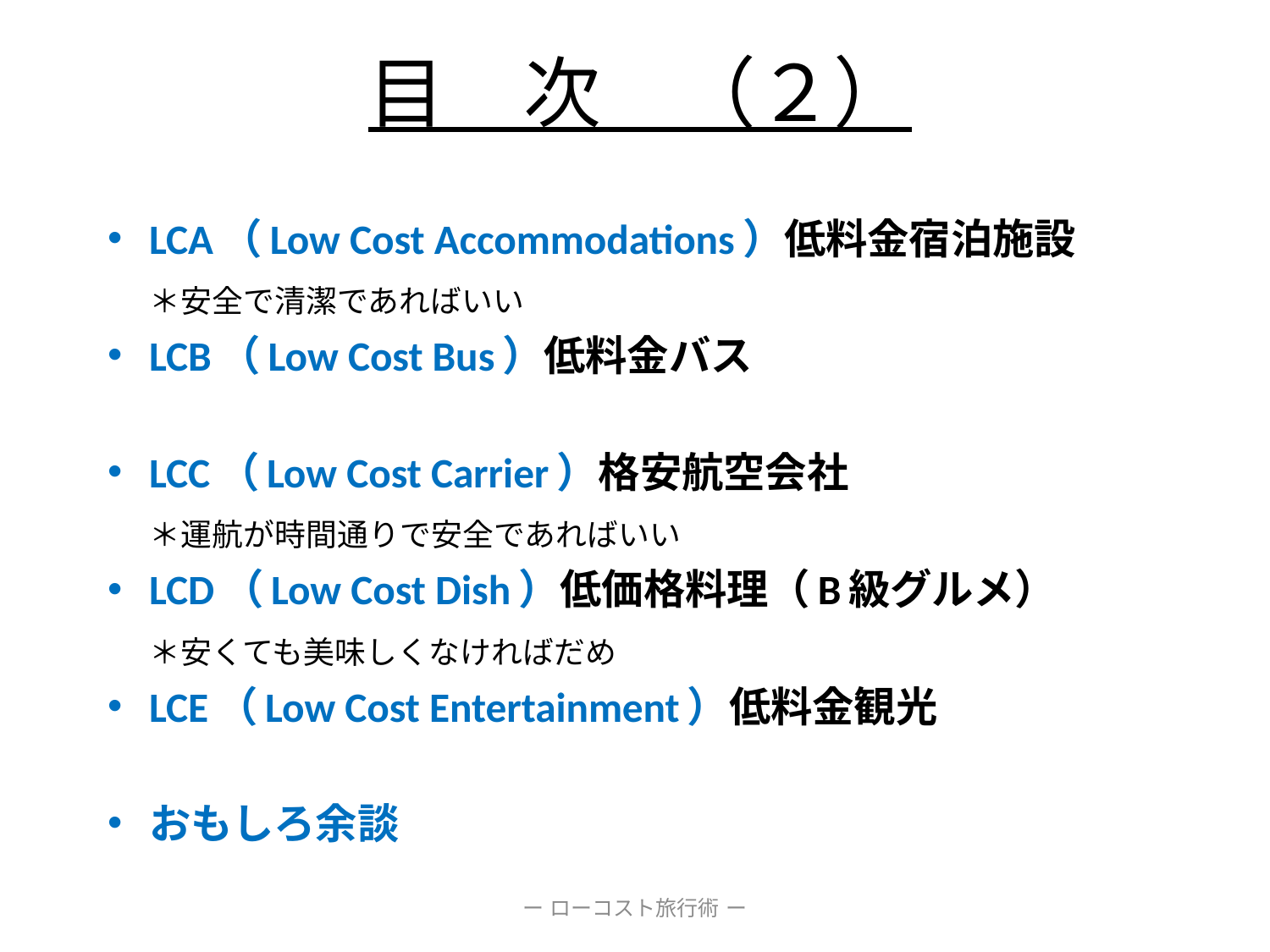

# 目　次　（２）
LCA（Low Cost Accommodations）低料金宿泊施設
　＊安全で清潔であればいい
LCB（Low Cost Bus）低料金バス

LCC（Low Cost Carrier）格安航空会社
　＊運航が時間通りで安全であればいい
LCD（Low Cost Dish）低価格料理（B級グルメ）
　＊安くても美味しくなければだめ
LCE（Low Cost Entertainment）低料金観光

おもしろ余談

ー ローコスト旅行術 ー